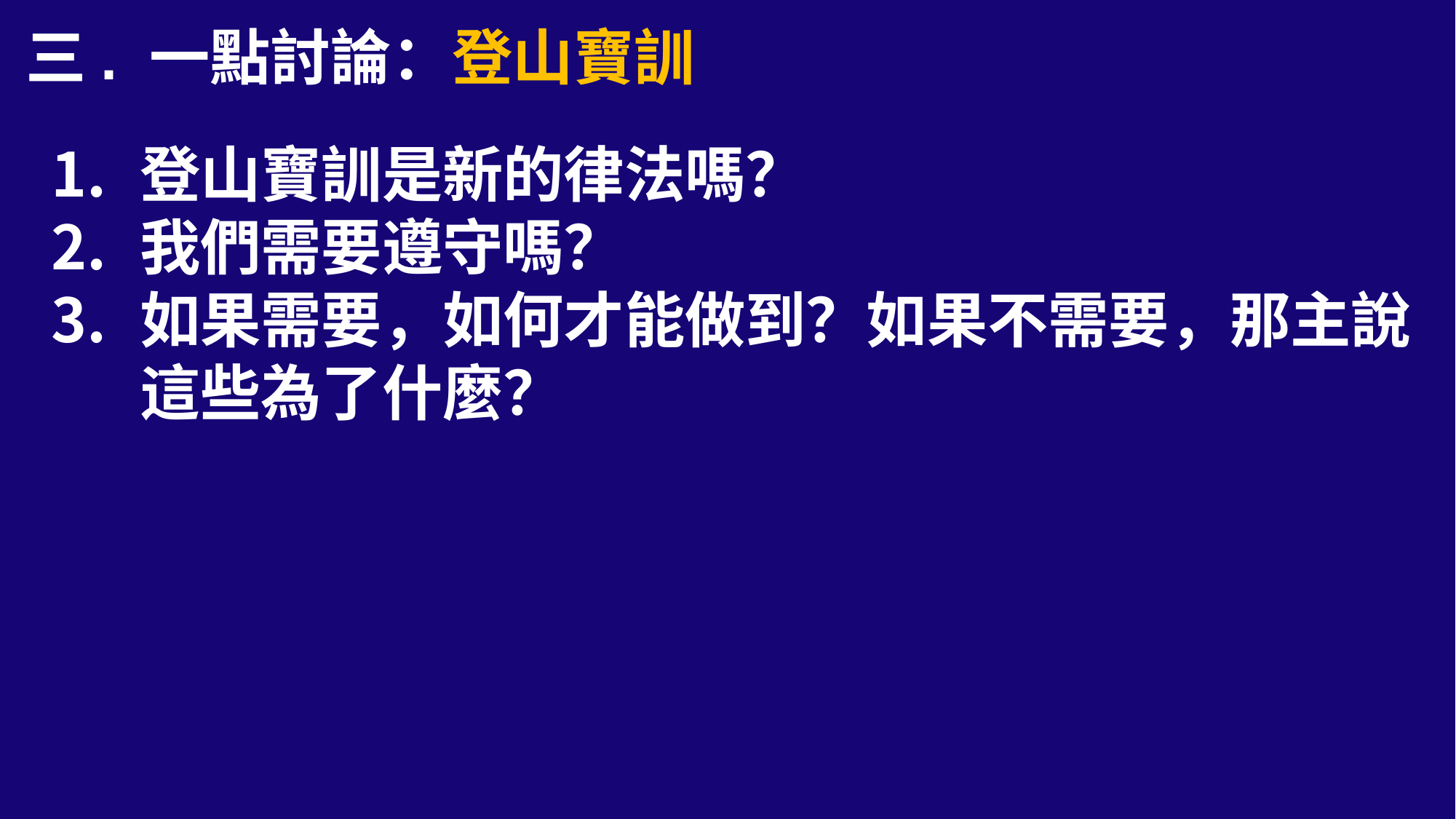

三. 一點討論：登山寶訓
登山寶訓是新的律法嗎？
我們需要遵守嗎？
如果需要，如何才能做到？如果不需要，那主說這些為了什麼？